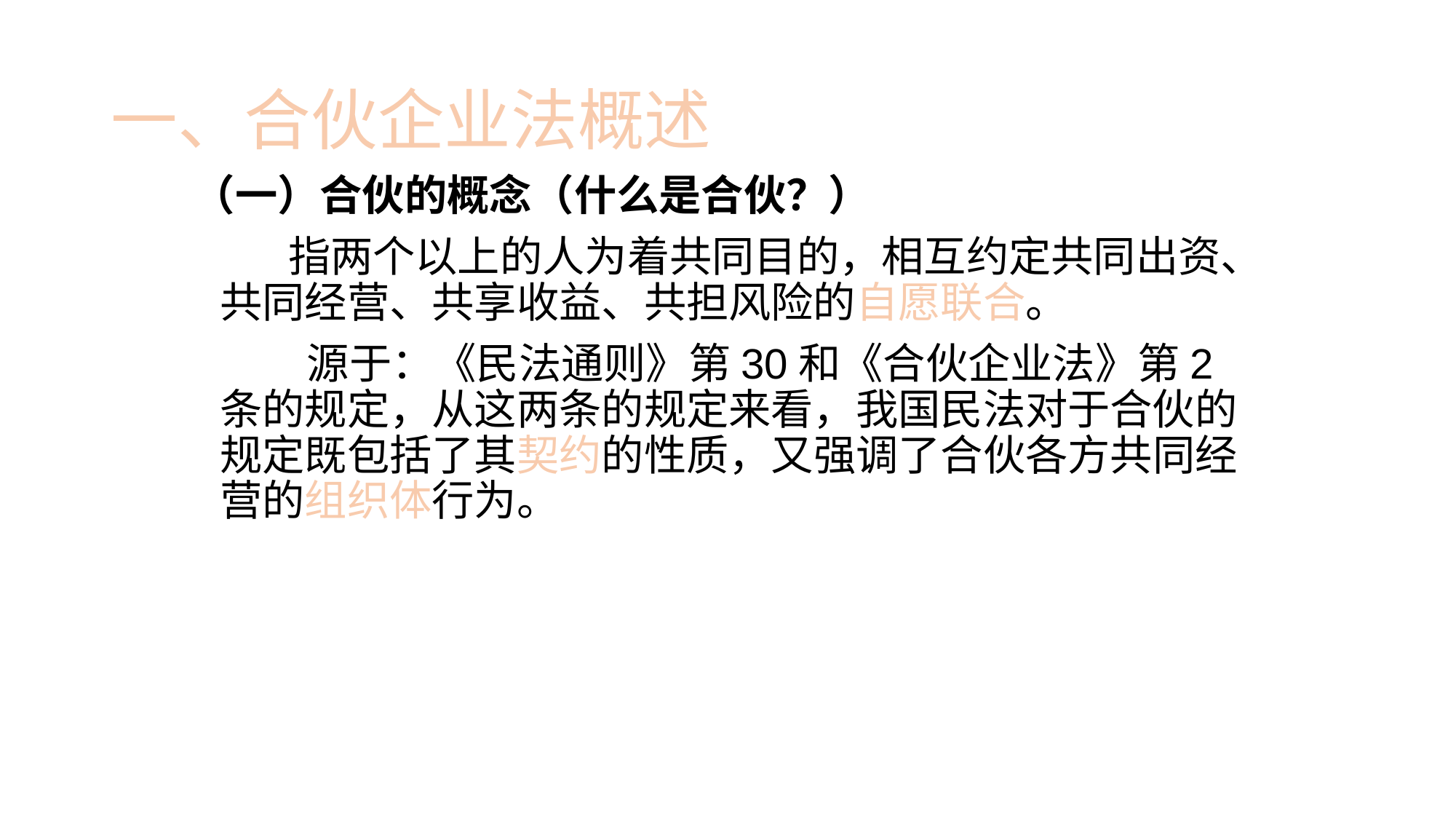

# 一、合伙企业法概述
（一）合伙的概念（什么是合伙？）
         指两个以上的人为着共同目的，相互约定共同出资、共同经营、共享收益、共担风险的自愿联合。
           源于：《民法通则》第30和《合伙企业法》第2条的规定，从这两条的规定来看，我国民法对于合伙的规定既包括了其契约的性质，又强调了合伙各方共同经营的组织体行为。